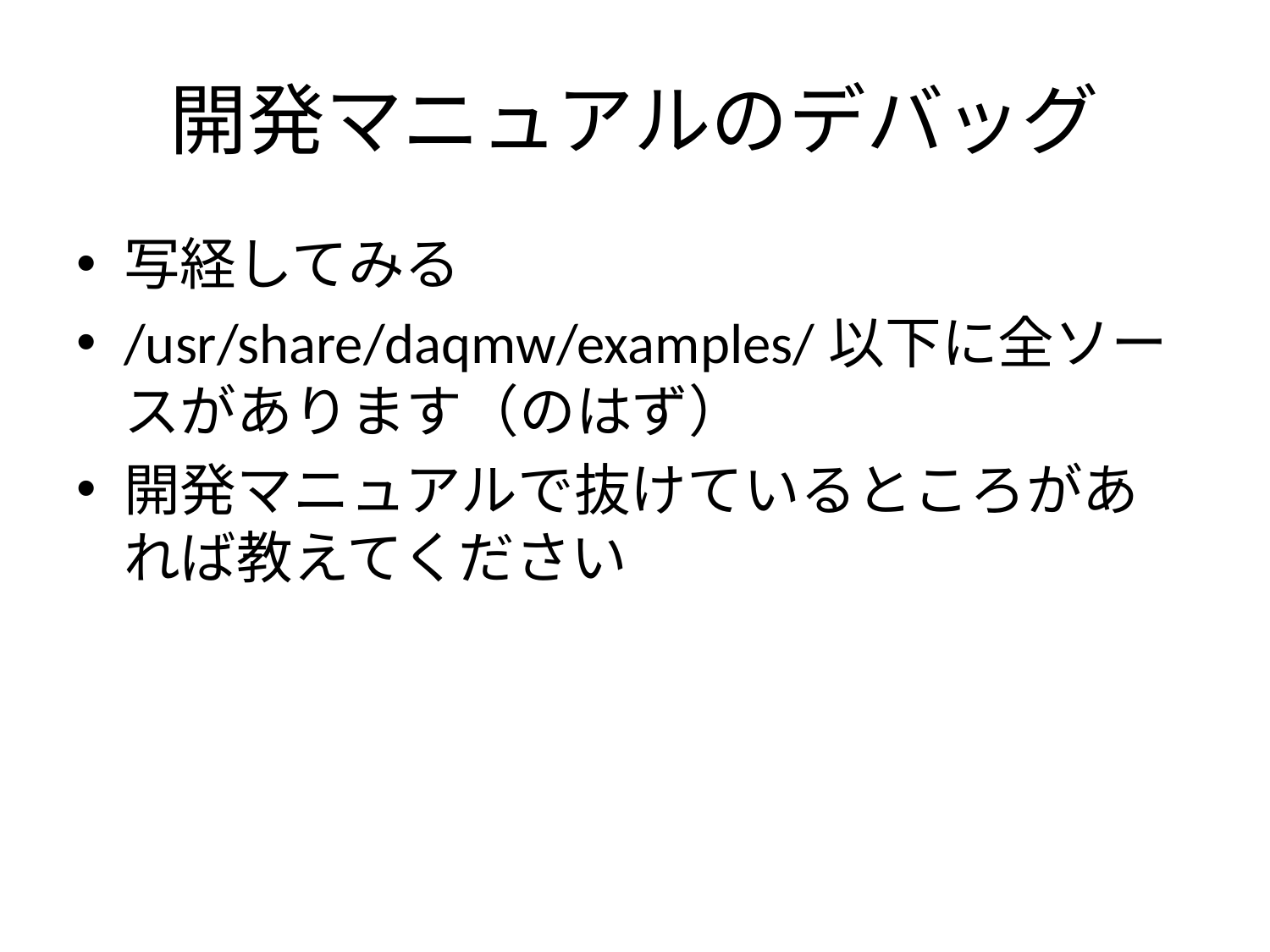

# 開発マニュアルのデバッグ
写経してみる
/usr/share/daqmw/examples/以下に全ソースがあります（のはず）
開発マニュアルで抜けているところがあれば教えてください